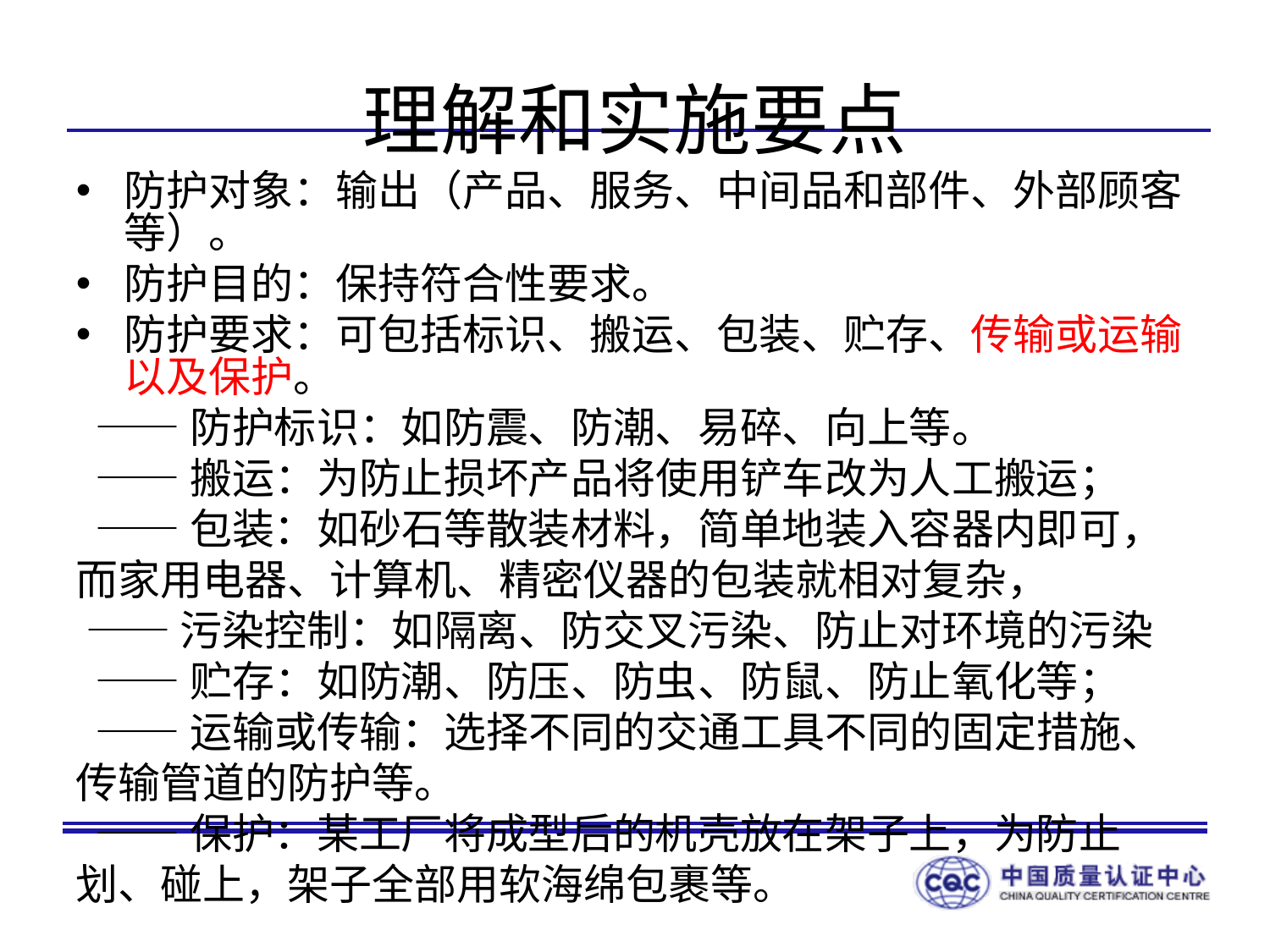

# 理解和实施要点
防护对象：输出（产品、服务、中间品和部件、外部顾客等）。
防护目的：保持符合性要求。
防护要求：可包括标识、搬运、包装、贮存、传输或运输以及保护。
  ——防护标识：如防震、防潮、易碎、向上等。
  ——搬运：为防止损坏产品将使用铲车改为人工搬运；
  ——包装：如砂石等散装材料，简单地装入容器内即可，而家用电器、计算机、精密仪器的包装就相对复杂，
 ——污染控制：如隔离、防交叉污染、防止对环境的污染
  ——贮存：如防潮、防压、防虫、防鼠、防止氧化等；
  ——运输或传输：选择不同的交通工具不同的固定措施、传输管道的防护等。
  ——保护：某工厂将成型后的机壳放在架子上，为防止划、碰上，架子全部用软海绵包裹等。

204